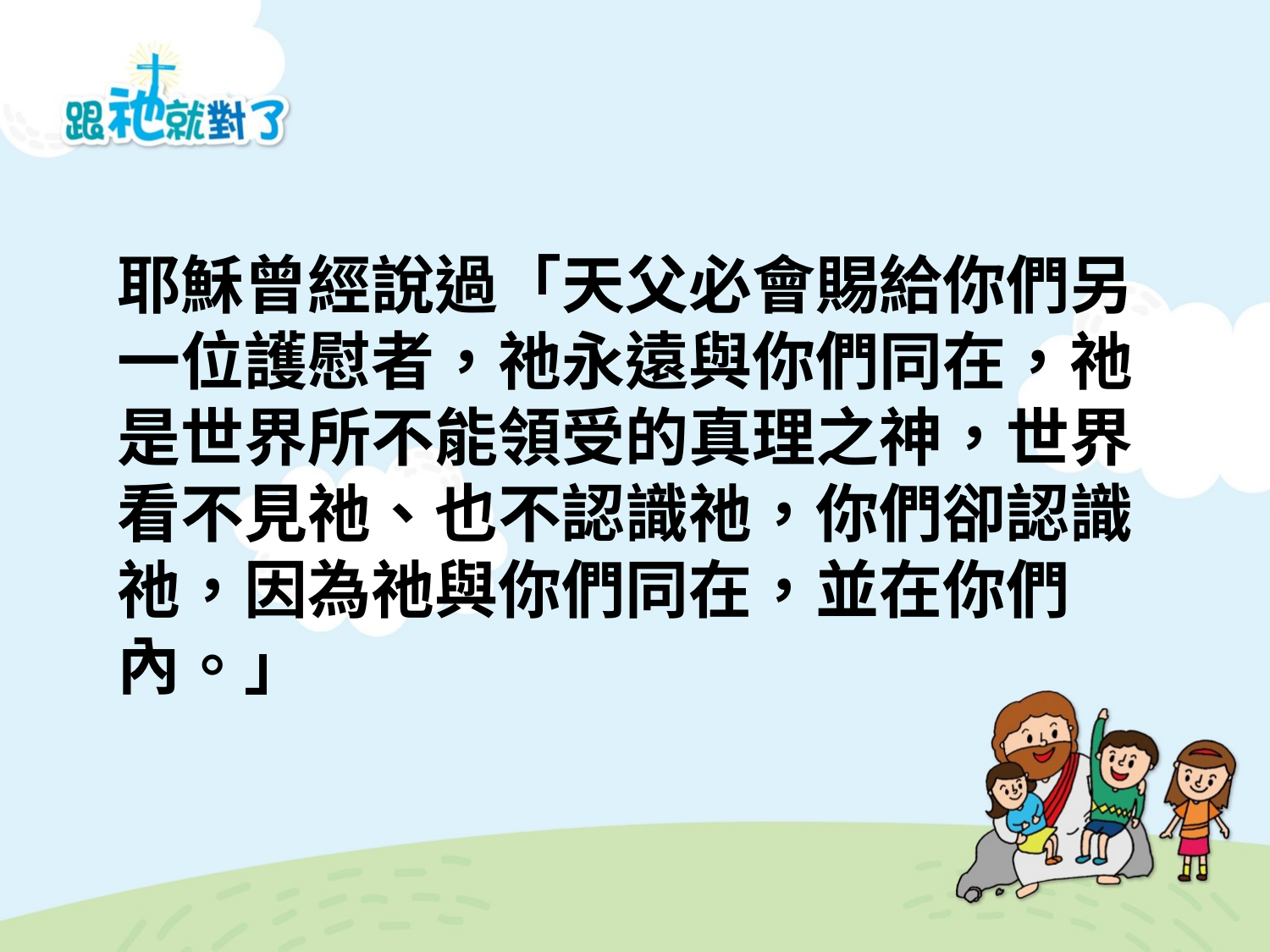

耶穌曾經說過「天父必會賜給你們另一位護慰者，祂永遠與你們同在，祂是世界所不能領受的真理之神，世界看不見祂、也不認識祂，你們卻認識祂，因為祂與你們同在，並在你們內。」